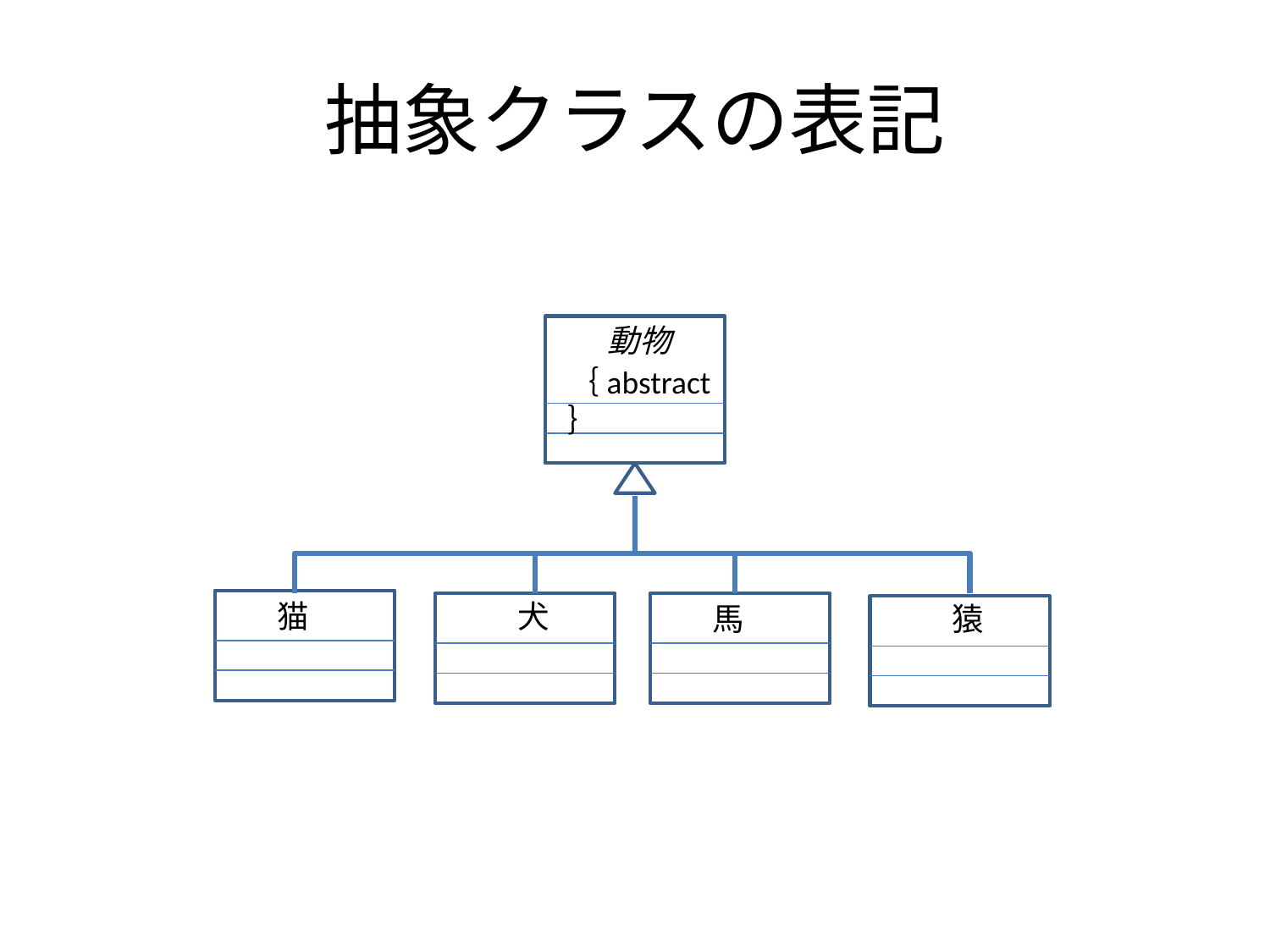

# 抽象クラスの表記
動物

｛abstract｝

猫
犬

馬
猿